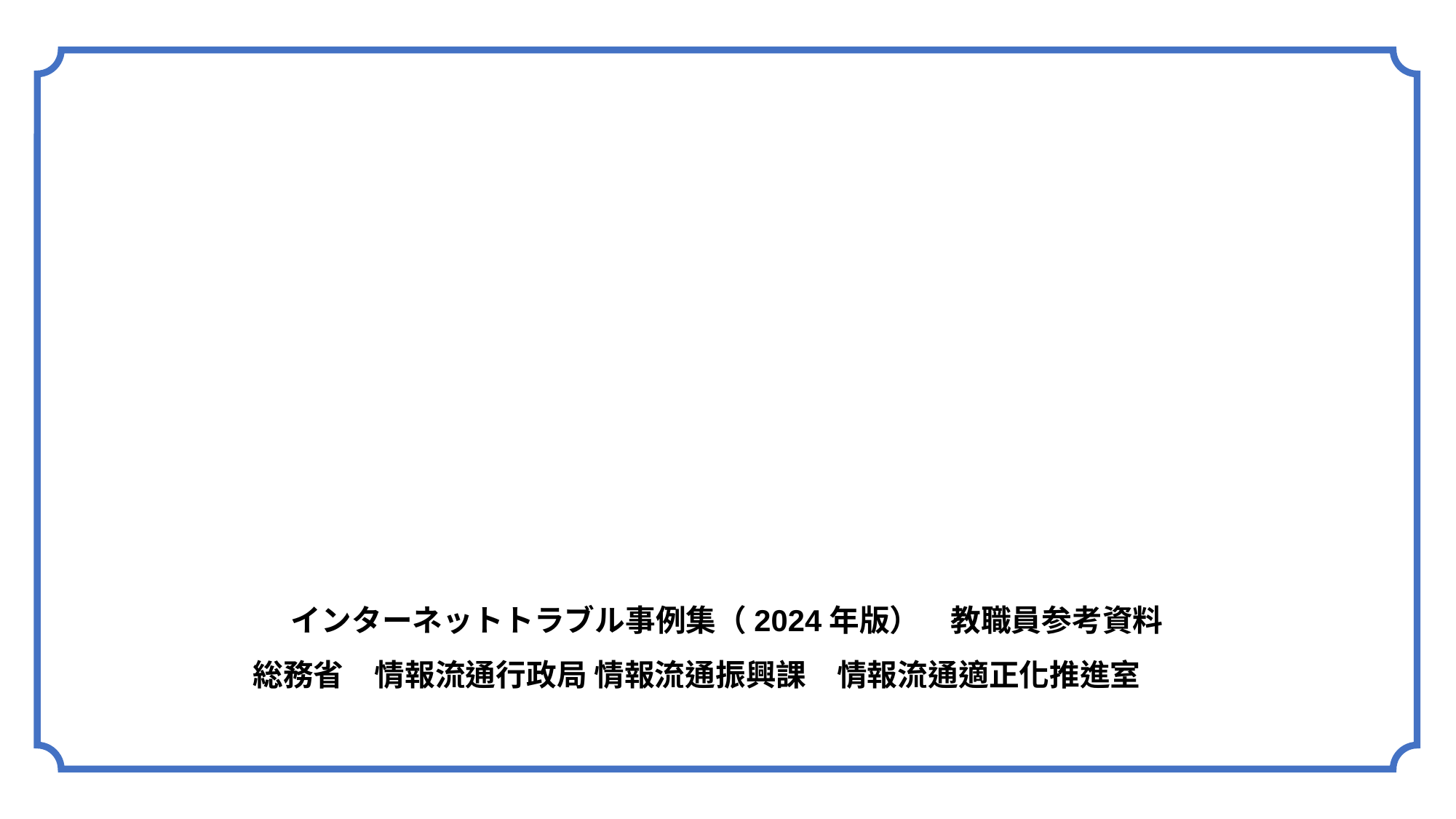

インターネットトラブル事例集（2024年版）　教職員参考資料
総務省　情報流通行政局 情報流通振興課　情報流通適正化推進室